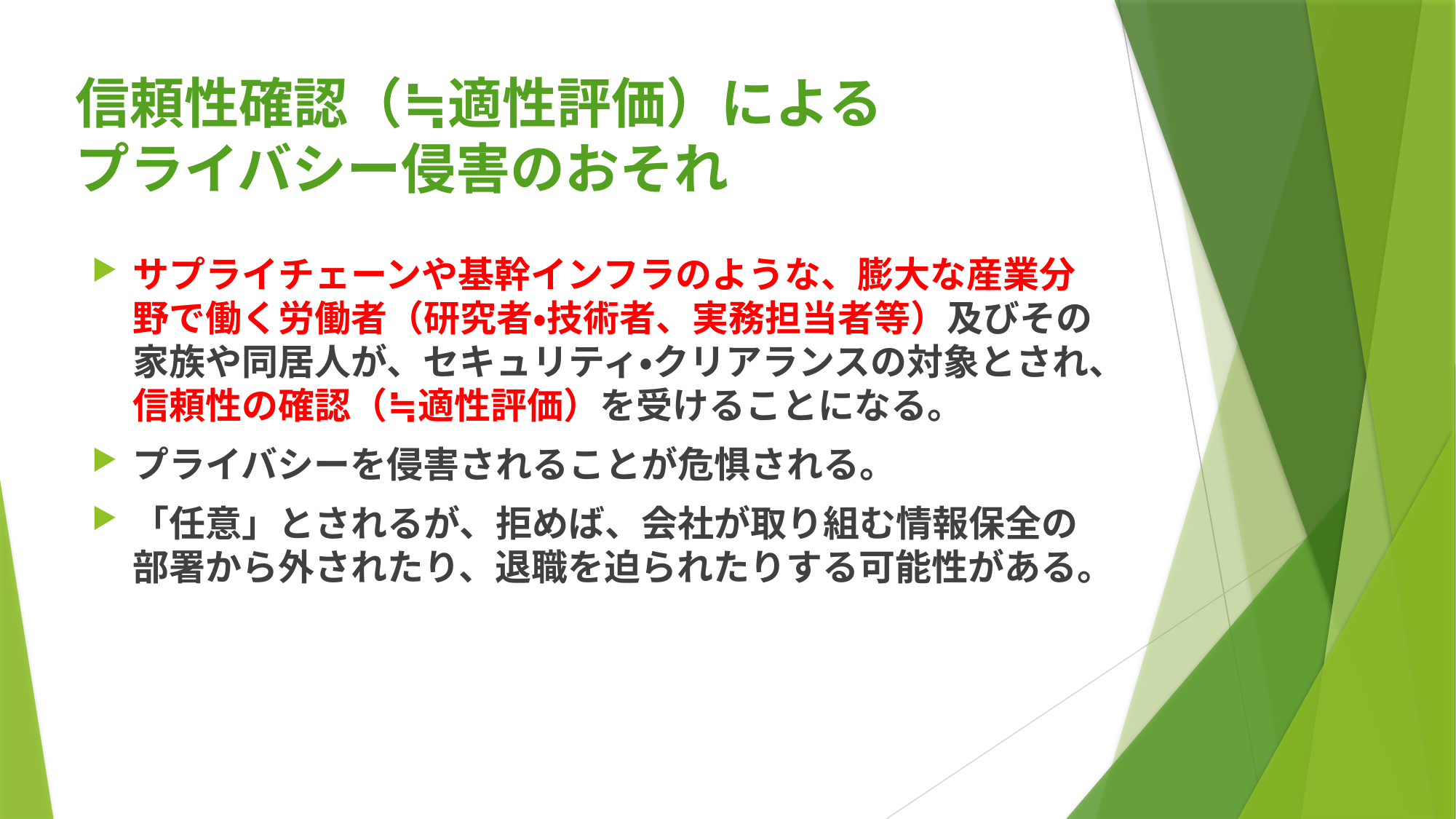

# 信頼性確認（≒適性評価）による プライバシー侵害のおそれ
サプライチェーンや基幹インフラのような、膨大な産業分野で働く労働者（研究者・技術者、実務担当者等）及びその家族や同居人が、セキュリティ・クリアランスの対象とされ、信頼性の確認（≒適性評価）を受けることになる。
プライバシーを侵害されることが危惧される。
「任意」とされるが、拒めば、会社が取り組む情報保全の部署から外されたり、退職を迫られたりする可能性がある。
29